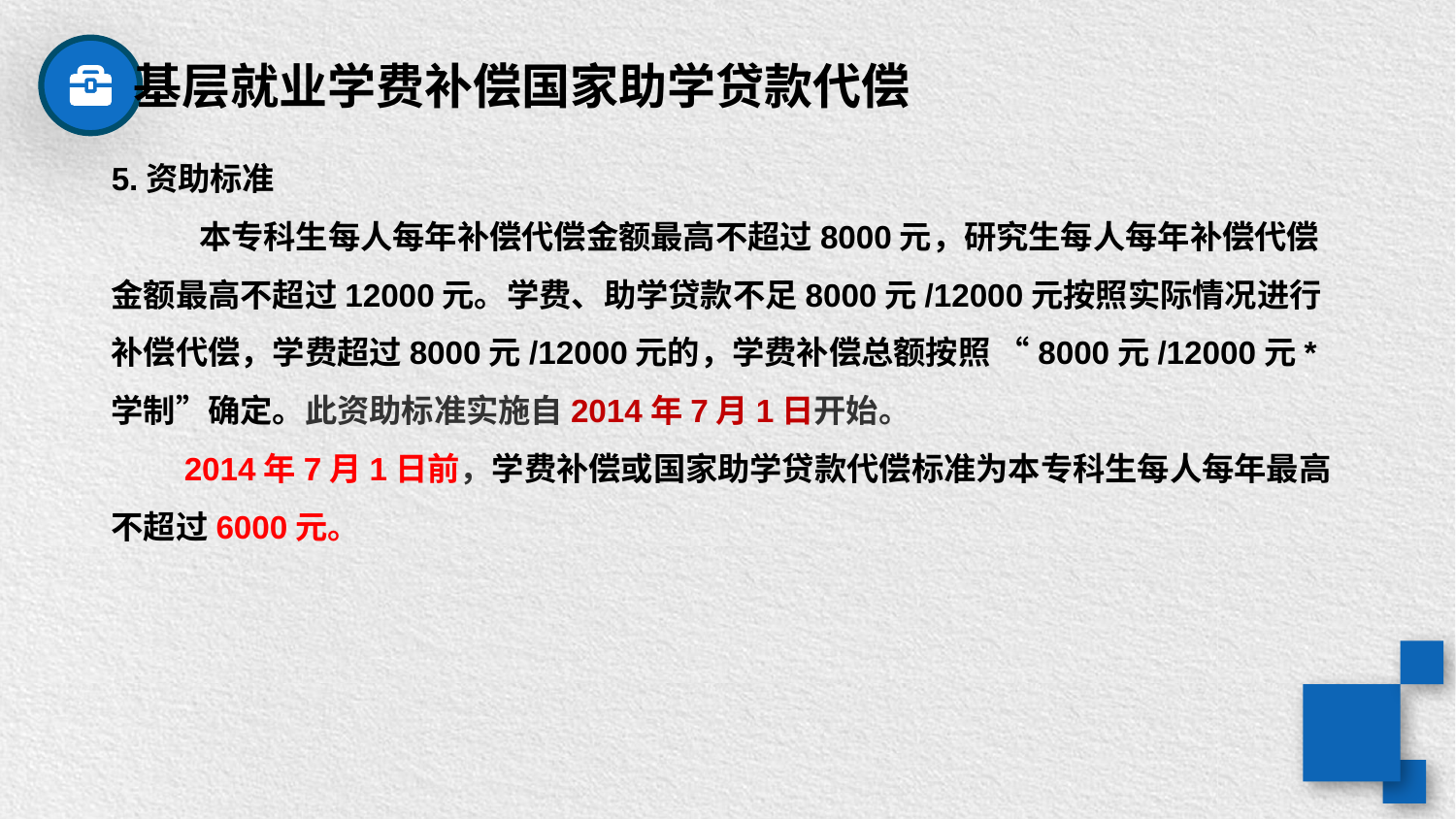

基层就业学费补偿国家助学贷款代偿

5.资助标准
 本专科生每人每年补偿代偿金额最高不超过8000元，研究生每人每年补偿代偿金额最高不超过12000元。学费、助学贷款不足8000元/12000元按照实际情况进行补偿代偿，学费超过8000元/12000元的，学费补偿总额按照 “8000元/12000元*学制”确定。此资助标准实施自2014年7月1日开始。
2014年7月1日前，学费补偿或国家助学贷款代偿标准为本专科生每人每年最高不超过6000元。